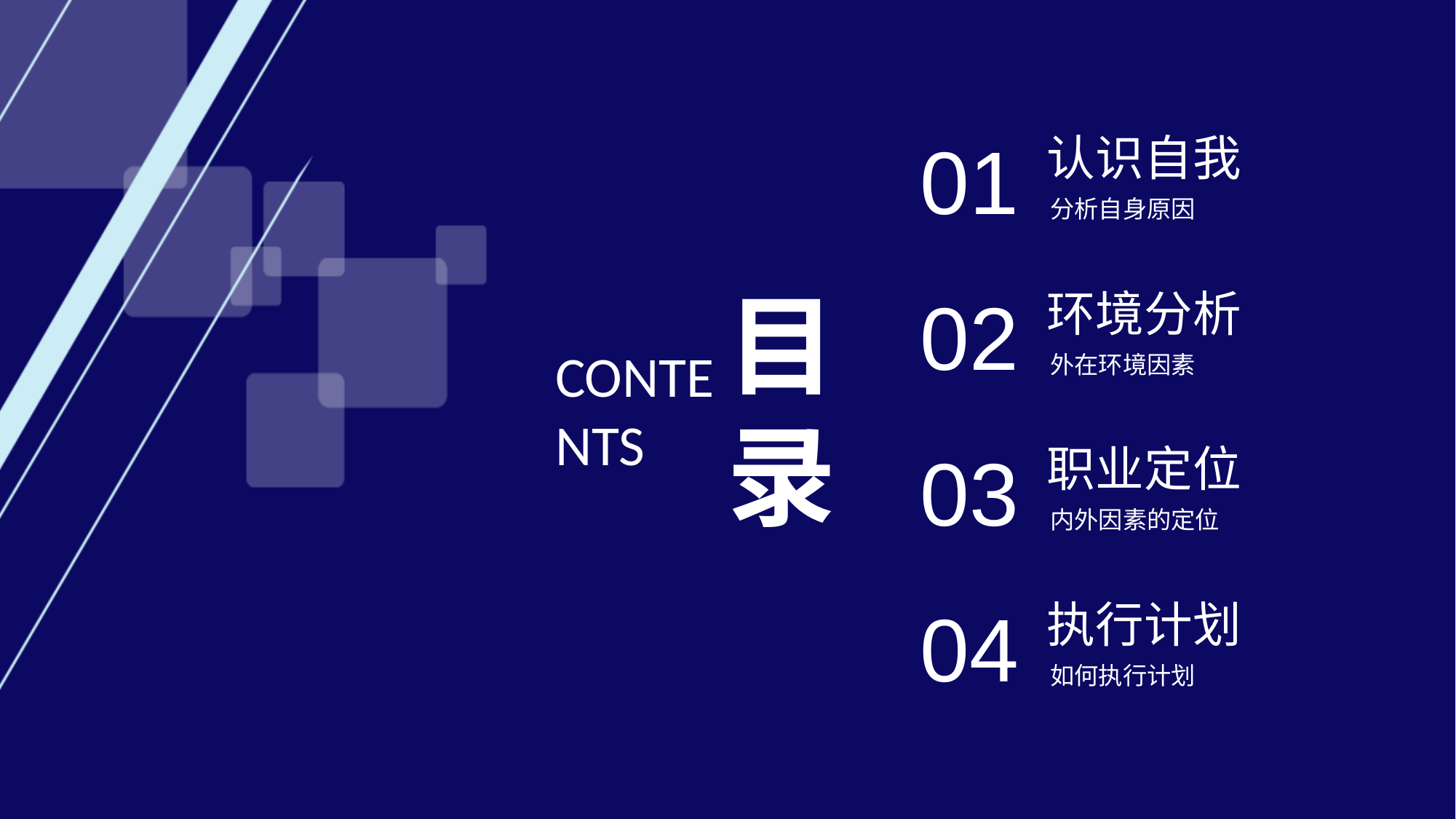

01
认识自我
分析自身原因
目 录
02
环境分析
外在环境因素
CONTENTS
03
职业定位
内外因素的定位
04
执行计划
如何执行计划